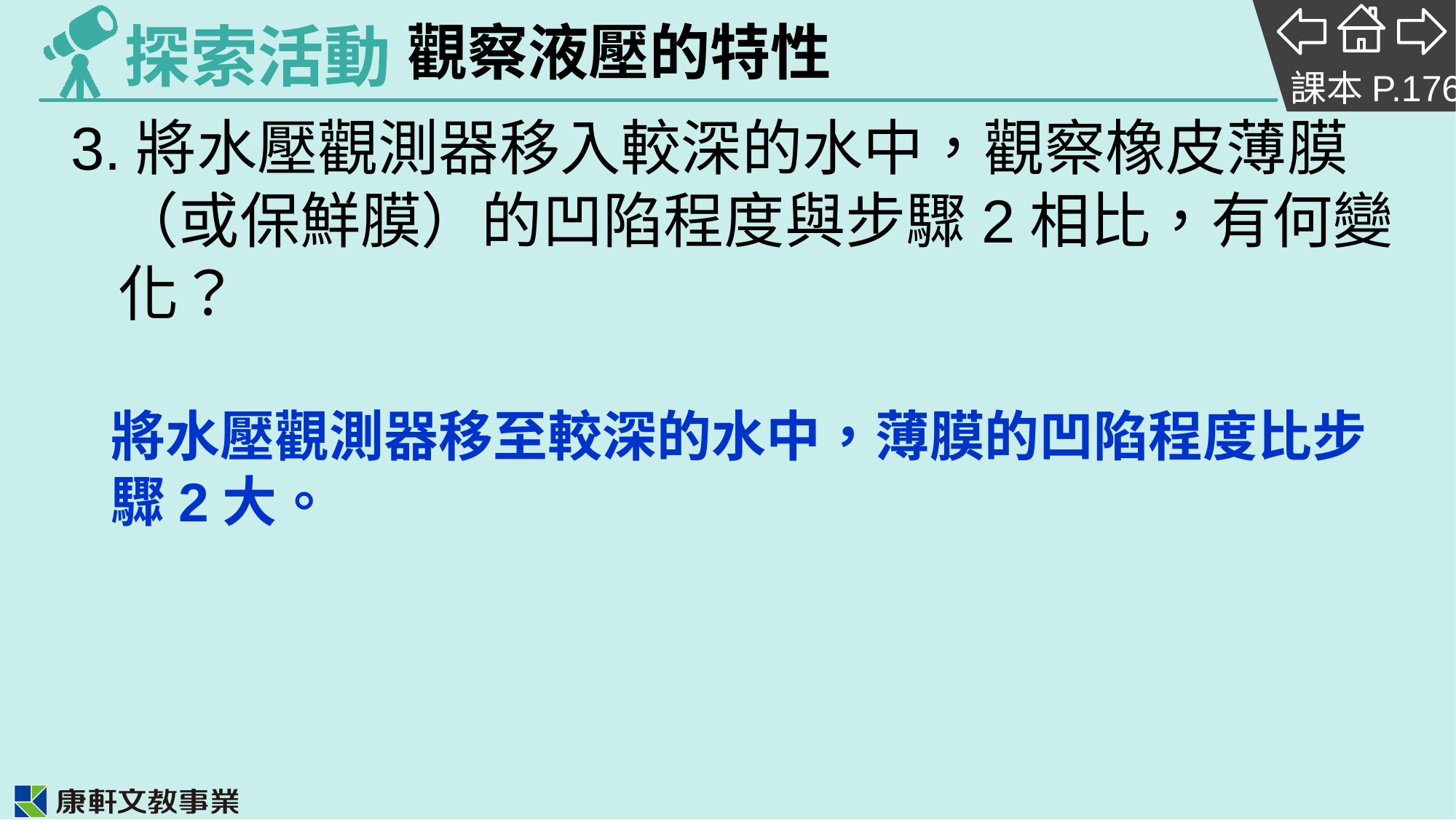

# 觀察液壓的特性
課本P.176
 3.將水壓觀測器移入較深的水中，觀察橡皮薄膜（或保鮮膜）的凹陷程度與步驟2相比，有何變化？
將水壓觀測器移至較深的水中，薄膜的凹陷程度比步驟2大。